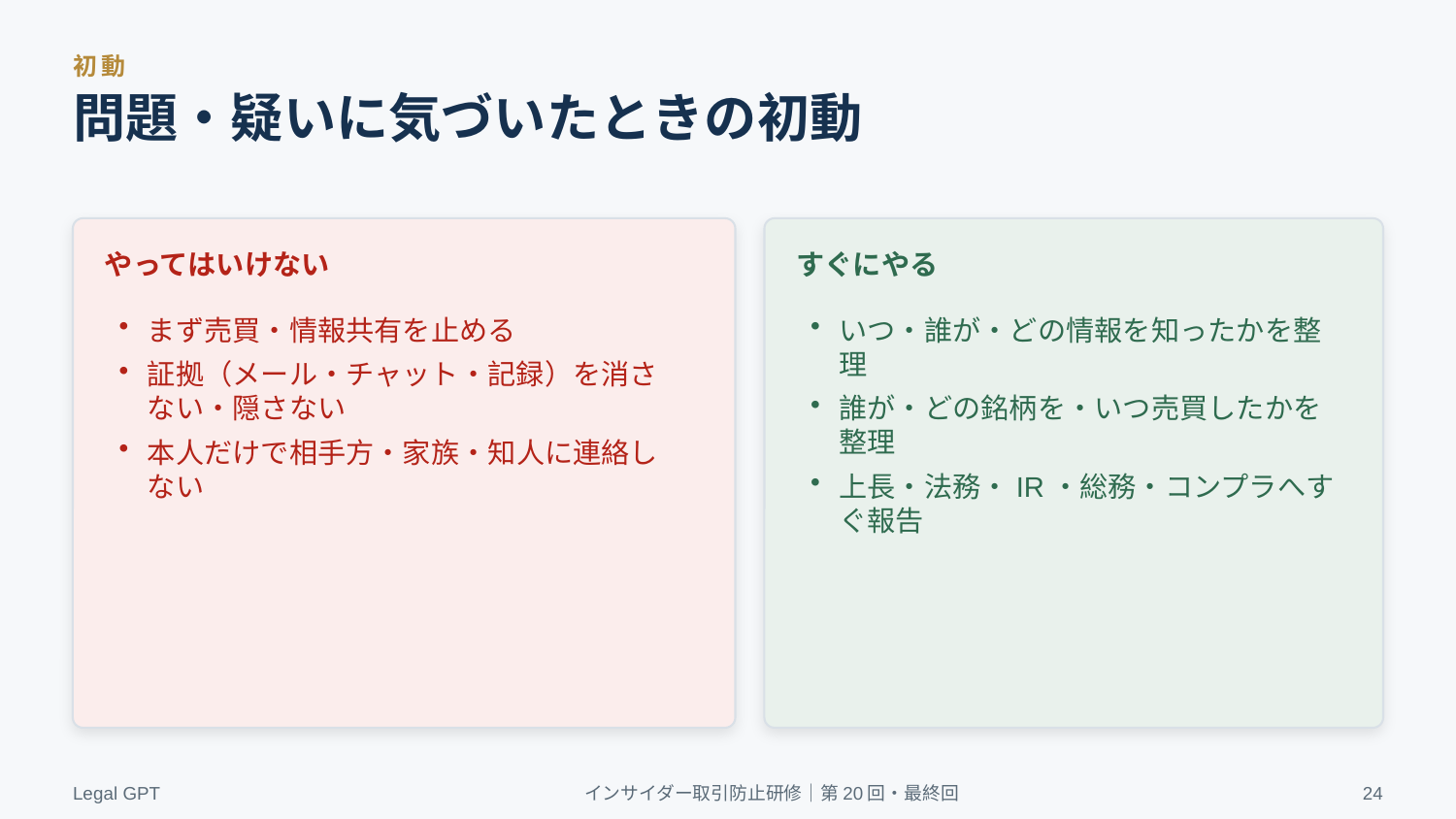

初動
問題・疑いに気づいたときの初動

やってはいけない
すぐにやる
まず売買・情報共有を止める
証拠（メール・チャット・記録）を消さない・隠さない
本人だけで相手方・家族・知人に連絡しない
いつ・誰が・どの情報を知ったかを整理
誰が・どの銘柄を・いつ売買したかを整理
上長・法務・IR・総務・コンプラへすぐ報告
Legal GPT
インサイダー取引防止研修｜第20回・最終回
24